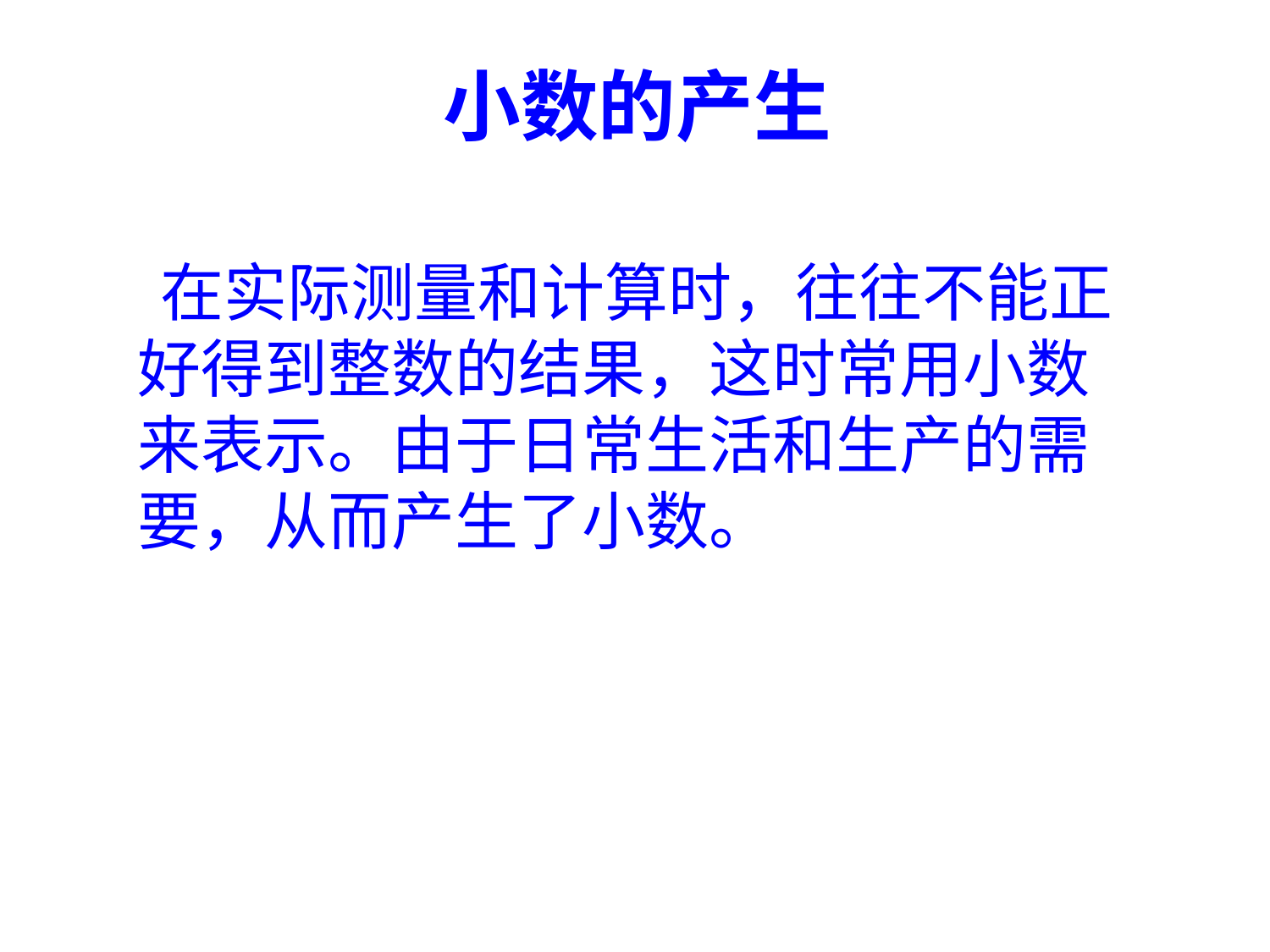

# 小数的产生
 在实际测量和计算时，往往不能正好得到整数的结果，这时常用小数来表示。由于日常生活和生产的需要，从而产生了小数。